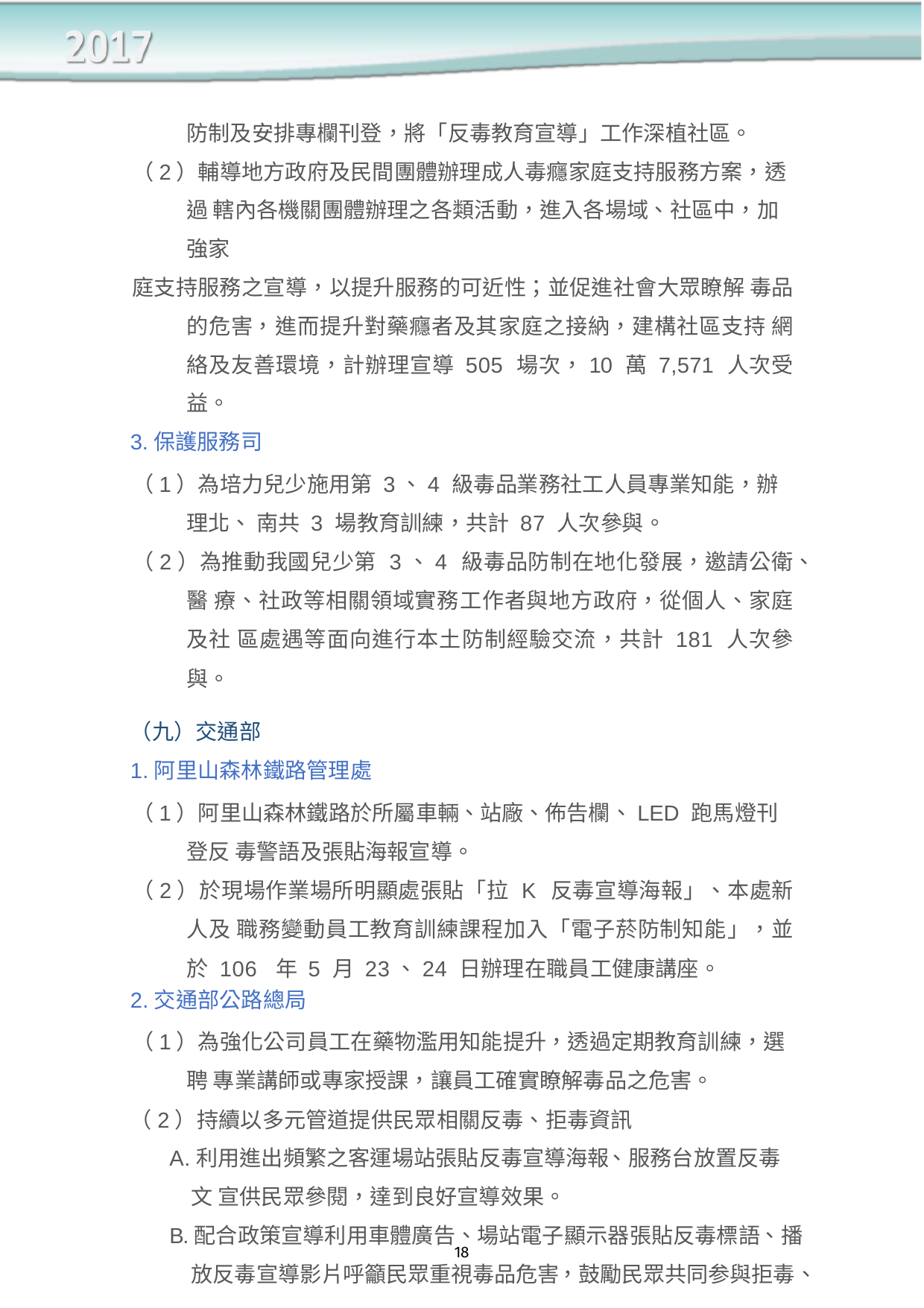

防制及安排專欄刊登，將「反毒教育宣導」工作深植社區。
（2）輔導地方政府及民間團體辦理成人毒癮家庭支持服務方案，透過 轄內各機關團體辦理之各類活動，進入各場域、社區中，加強家
庭支持服務之宣導，以提升服務的可近性；並促進社會大眾瞭解 毒品的危害，進而提升對藥癮者及其家庭之接納，建構社區支持 網絡及友善環境，計辦理宣導 505 場次，10 萬 7,571 人次受益。
3.保護服務司
（1）為培力兒少施用第 3、4 級毒品業務社工人員專業知能，辦理北、 南共 3 場教育訓練，共計 87 人次參與。
（2）為推動我國兒少第 3、4 級毒品防制在地化發展，邀請公衛、醫 療、社政等相關領域實務工作者與地方政府，從個人、家庭及社 區處遇等面向進行本土防制經驗交流，共計 181 人次參與。

（九）交通部
1.阿里山森林鐵路管理處
（1）阿里山森林鐵路於所屬車輛、站廠、佈告欄、LED 跑馬燈刊登反 毒警語及張貼海報宣導。
（2）於現場作業場所明顯處張貼「拉 K 反毒宣導海報」、本處新人及 職務變動員工教育訓練課程加入「電子菸防制知能」，並於 106  年 5 月 23、24 日辦理在職員工健康講座。
2.交通部公路總局
（1）為強化公司員工在藥物濫用知能提升，透過定期教育訓練，選聘 專業講師或專家授課，讓員工確實瞭解毒品之危害。
（2）持續以多元管道提供民眾相關反毒、拒毒資訊
A.利用進出頻繁之客運場站張貼反毒宣導海報、服務台放置反毒文 宣供民眾參閱，達到良好宣導效果。
B.配合政策宣導利用車體廣告、場站電子顯示器張貼反毒標語、播 放反毒宣導影片呼籲民眾重視毒品危害，鼓勵民眾共同参與拒毒、
18